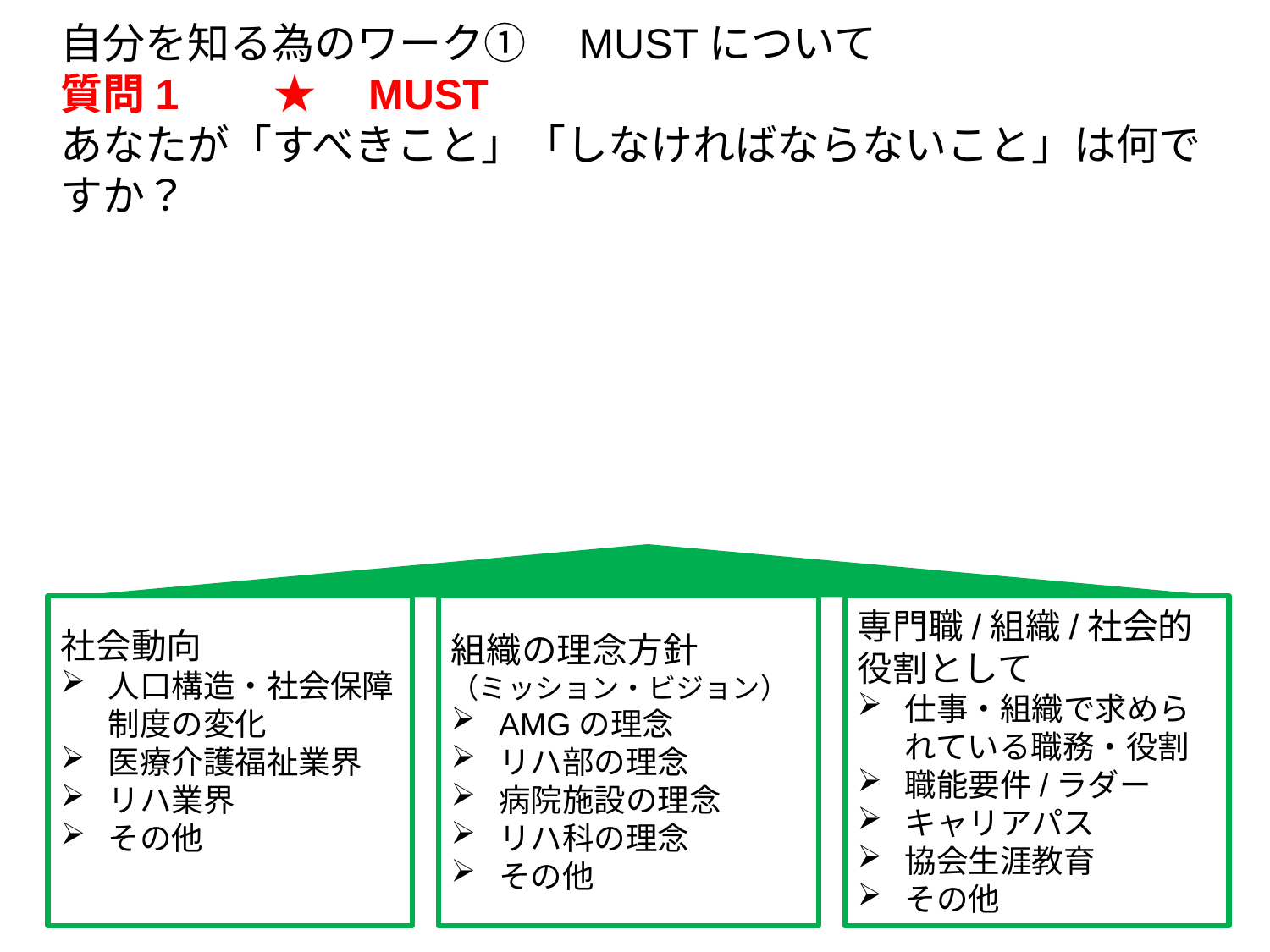

自分を知る為のワーク①　MUSTについて
質問1　　★　MUST
あなたが「すべきこと」「しなければならないこと」は何ですか？

社会動向
人口構造・社会保障制度の変化
医療介護福祉業界
リハ業界
その他

組織の理念方針
（ミッション・ビジョン）
AMGの理念
リハ部の理念
病院施設の理念
リハ科の理念
その他
専門職/組織/社会的
役割として
仕事・組織で求められている職務・役割
職能要件/ラダー
キャリアパス
協会生涯教育
その他